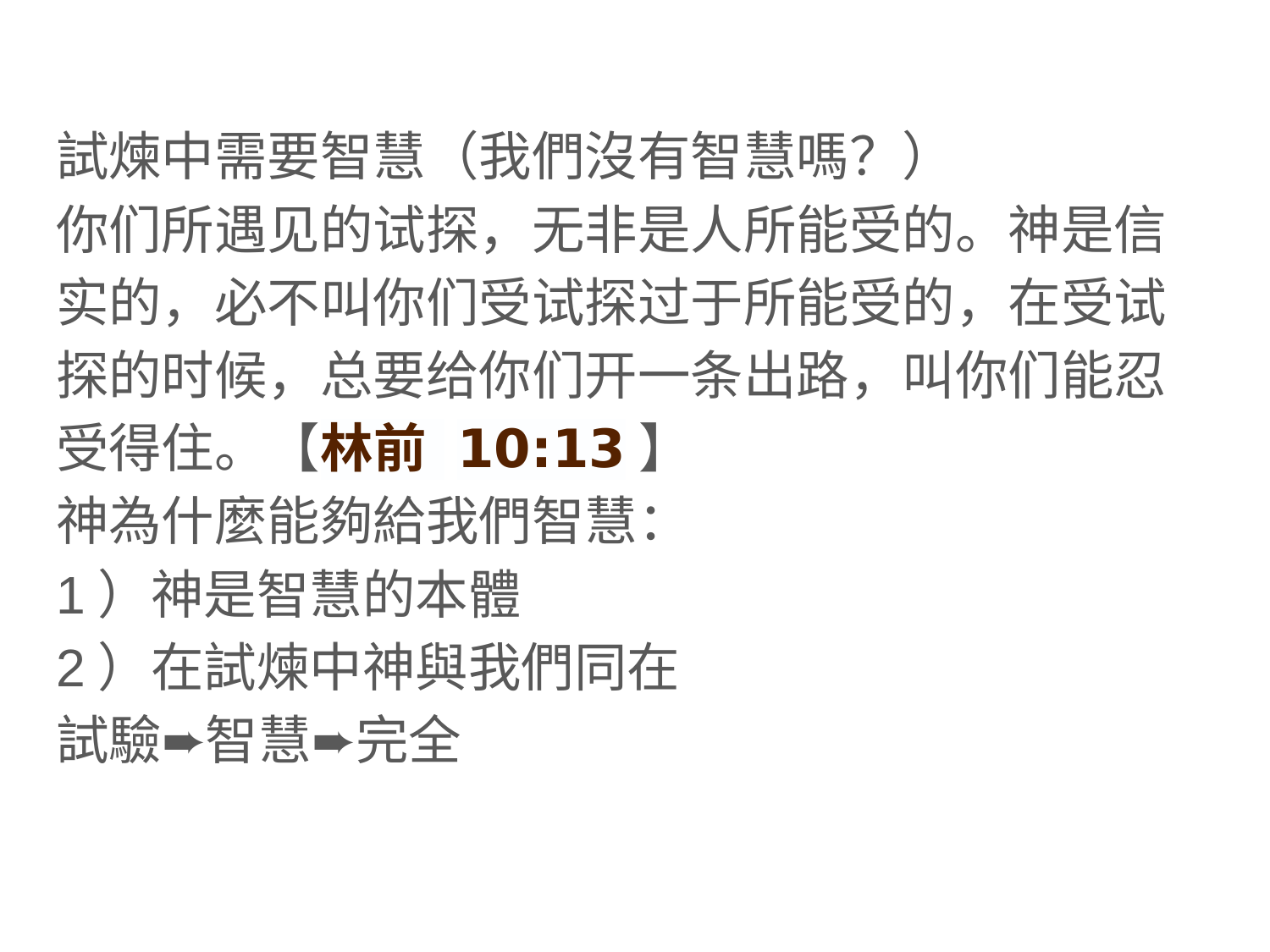

試煉中需要智慧（我們沒有智慧嗎？）
你们所遇见的试探，无非是人所能受的。神是信实的，必不叫你们受试探过于所能受的，在受试探的时候，总要给你们开一条出路，叫你们能忍受得住。【林前 10:13】
神為什麼能夠給我們智慧：
1）神是智慧的本體
2）在試煉中神與我們同在
試驗➨智慧➨完全